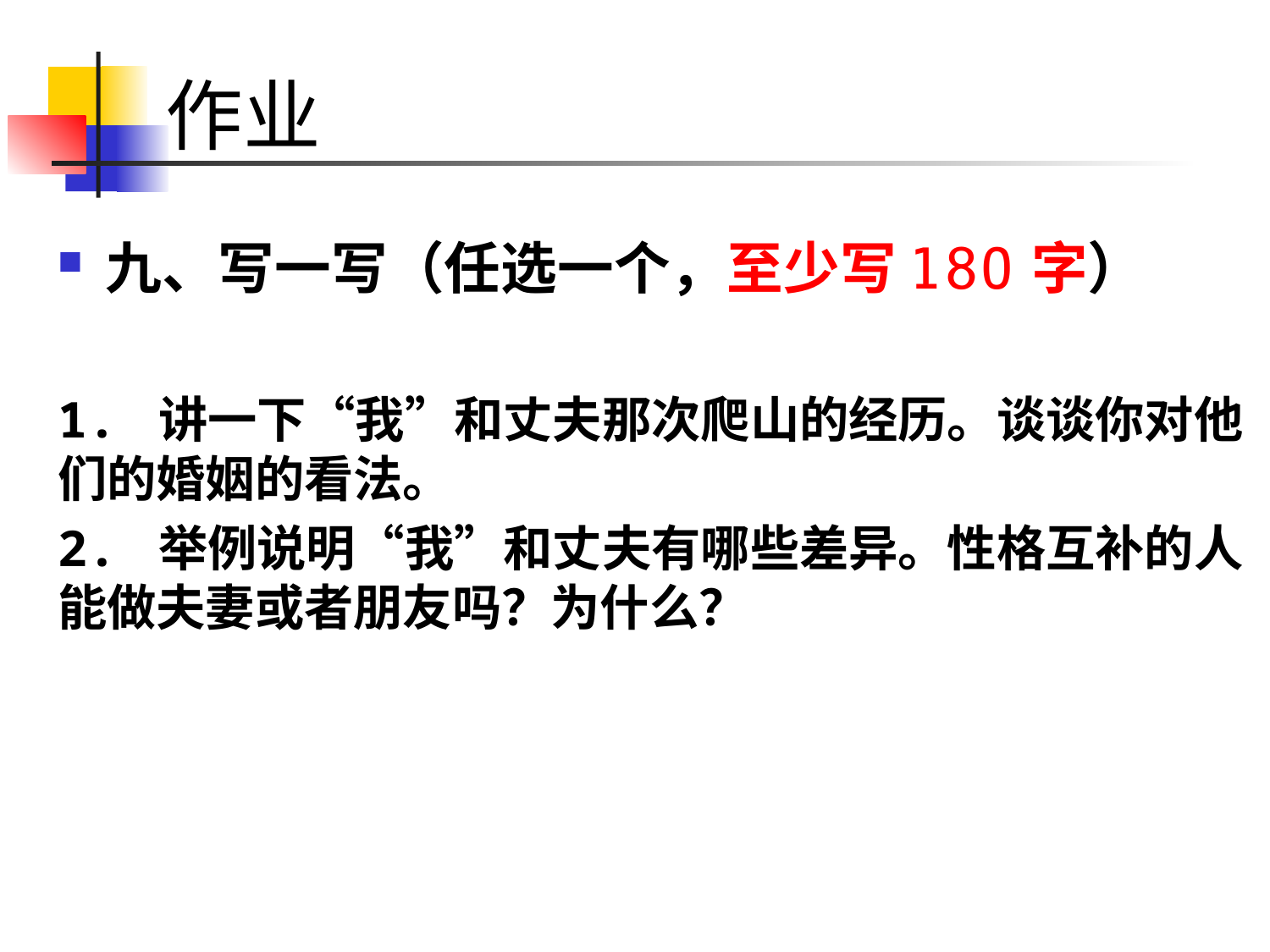

# 作业
九、写一写（任选一个，至少写180字）

1. 讲一下“我”和丈夫那次爬山的经历。谈谈你对他们的婚姻的看法。
2. 举例说明“我”和丈夫有哪些差异。性格互补的人能做夫妻或者朋友吗？为什么？